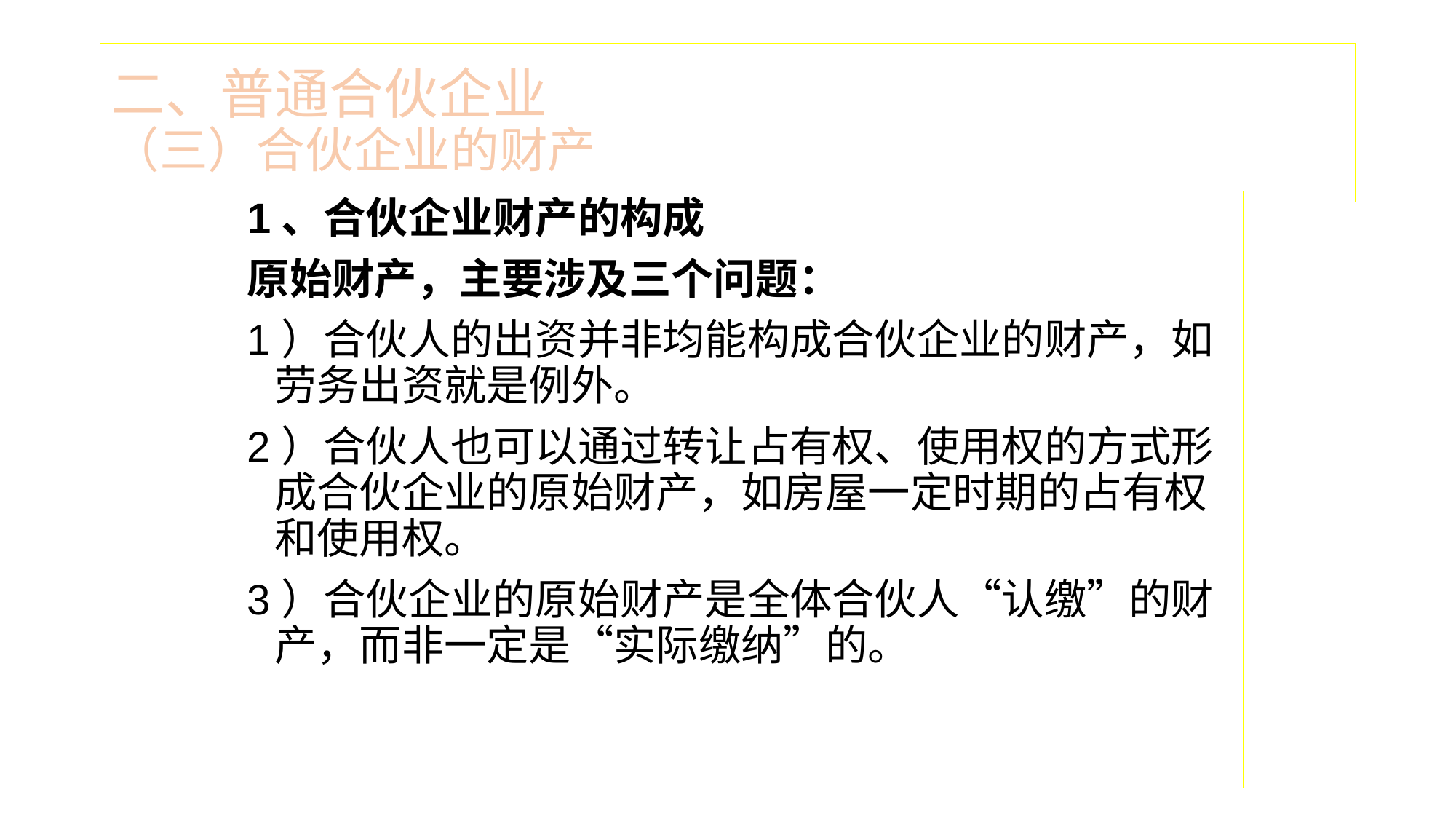

# 二、普通合伙企业 （三）合伙企业的财产
1、合伙企业财产的构成
原始财产，主要涉及三个问题：
1）合伙人的出资并非均能构成合伙企业的财产，如劳务出资就是例外。
2）合伙人也可以通过转让占有权、使用权的方式形成合伙企业的原始财产，如房屋一定时期的占有权和使用权。
3）合伙企业的原始财产是全体合伙人“认缴”的财产，而非一定是“实际缴纳”的。